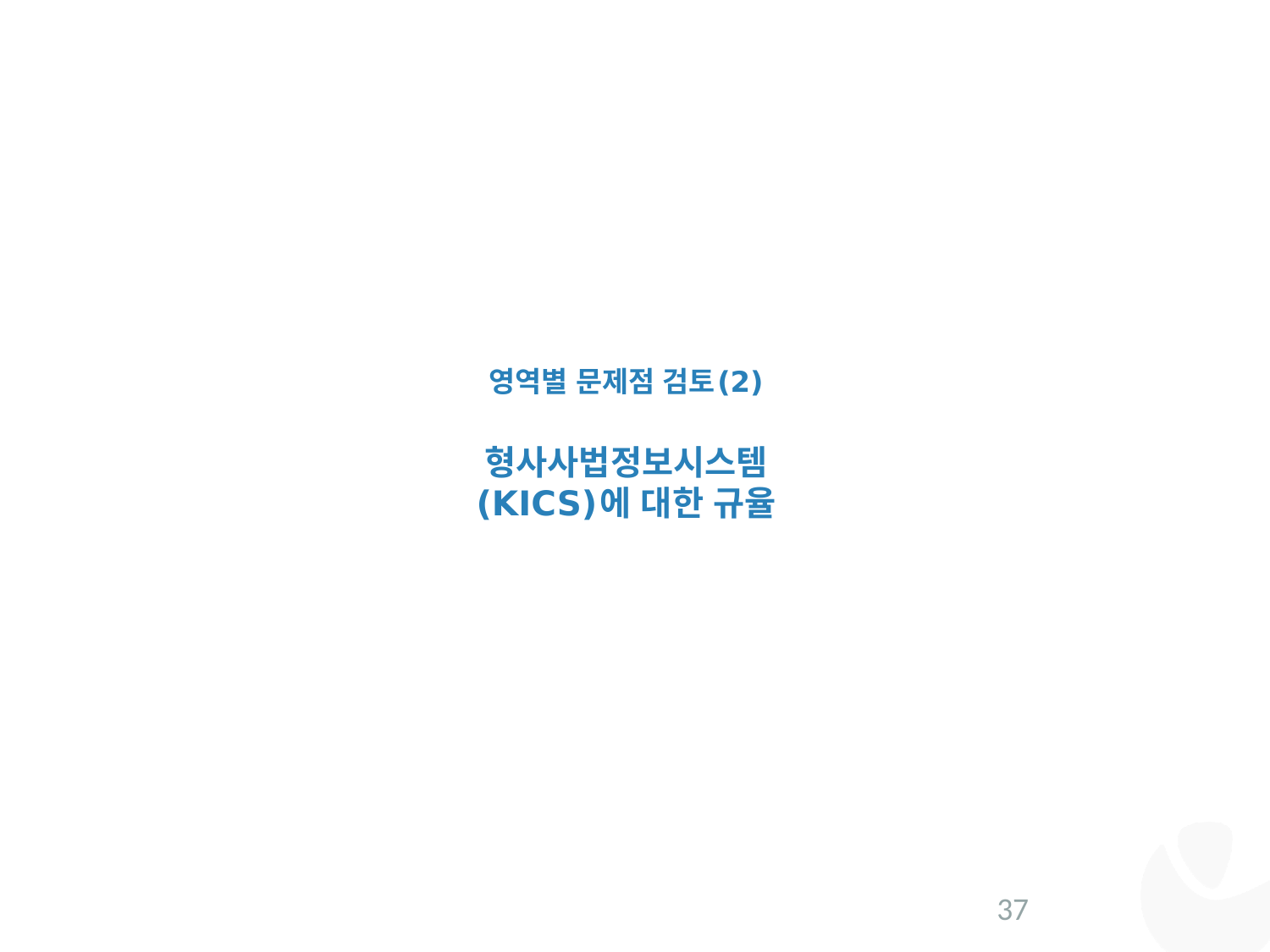

영역별 문제점 검토(2)
형사사법정보시스템
(KICS)에 대한 규율
37